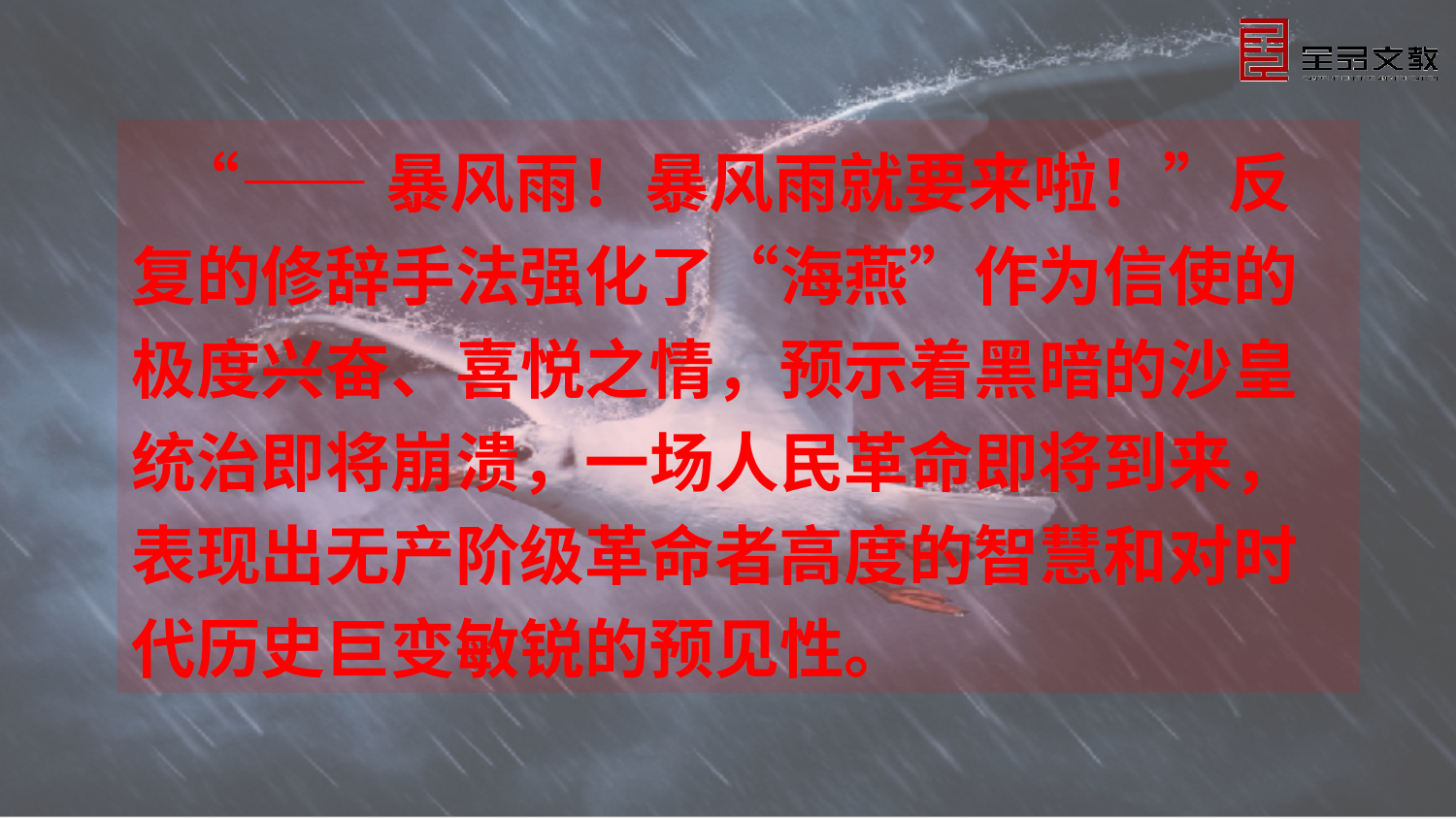

“——暴风雨！暴风雨就要来啦！”反复的修辞手法强化了“海燕”作为信使的极度兴奋、喜悦之情，预示着黑暗的沙皇统治即将崩溃，一场人民革命即将到来，表现出无产阶级革命者高度的智慧和对时代历史巨变敏锐的预见性。